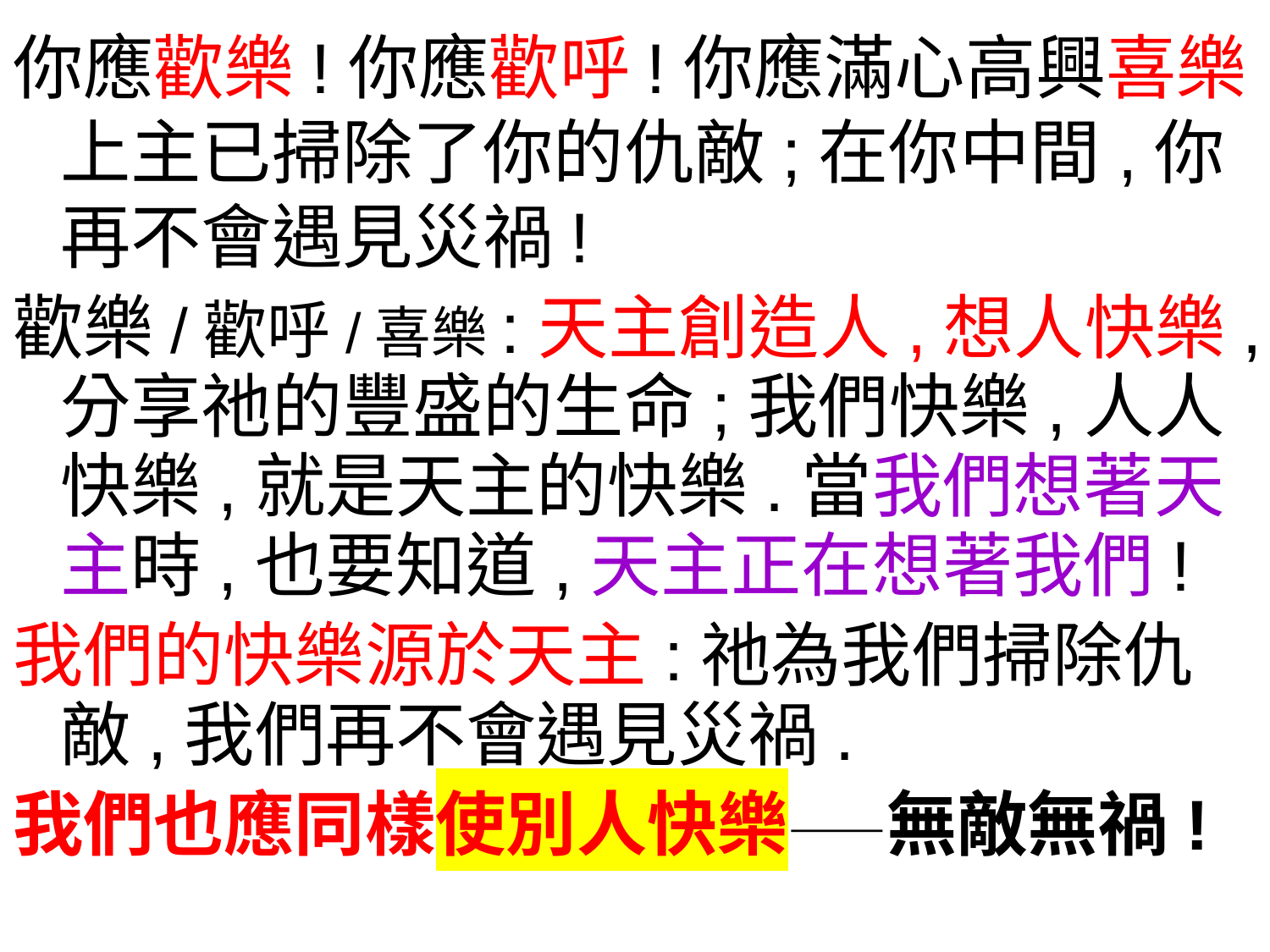

你應歡樂!你應歡呼!你應滿心高興喜樂!上主已掃除了你的仇敵;在你中間,你再不會遇見災禍!
歡樂/歡呼/喜樂:天主創造人,想人快樂,分享祂的豐盛的生命;我們快樂,人人快樂,就是天主的快樂.當我們想著天主時,也要知道,天主正在想著我們!
我們的快樂源於天主:祂為我們掃除仇敵,我們再不會遇見災禍.
我們也應同樣使別人快樂——無敵無禍!